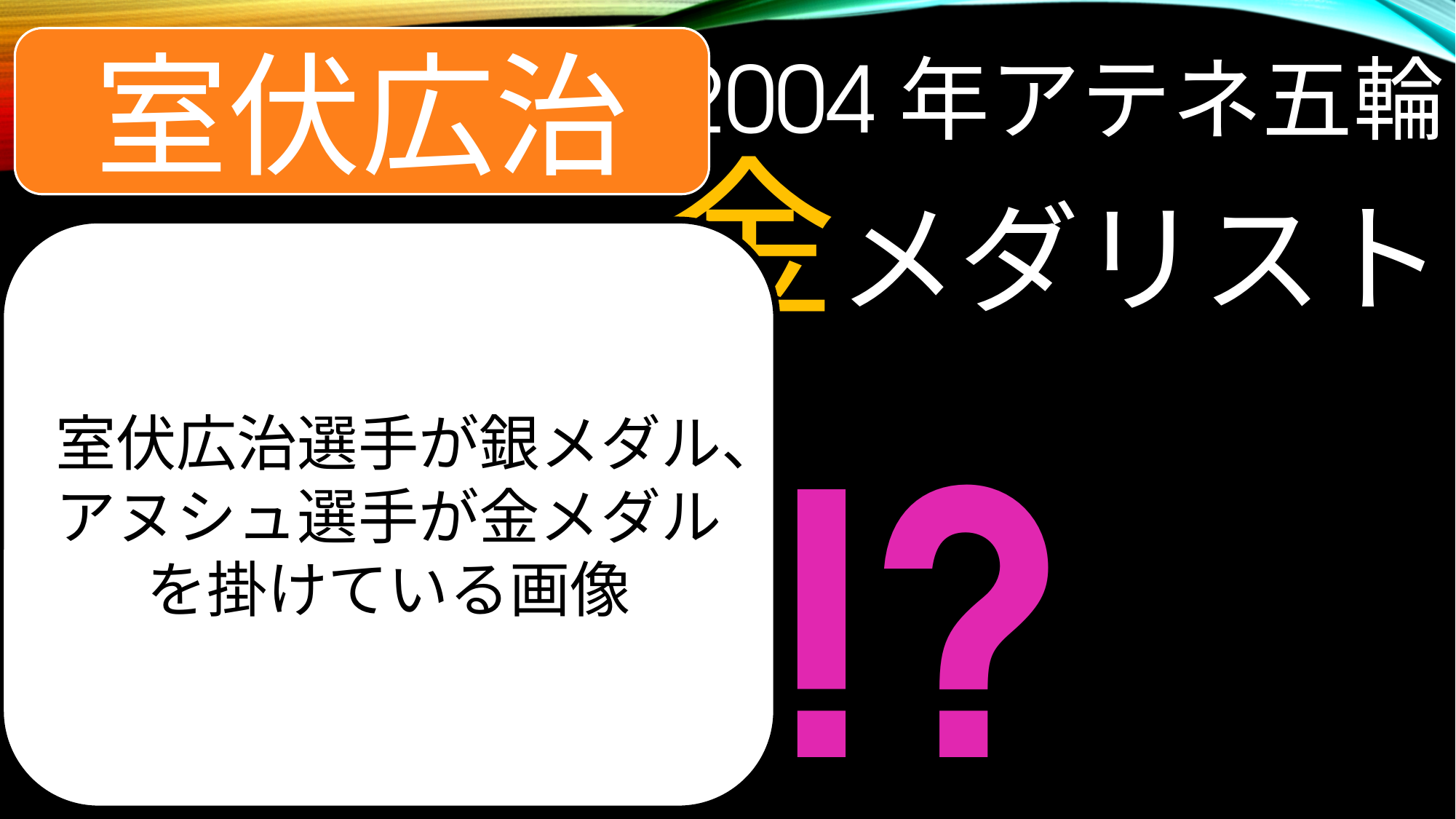

2004年アテネ五輪
金メダリスト
室伏広治
室伏広治選手が銀メダル、アヌシュ選手が金メダルを掛けている画像

# !?